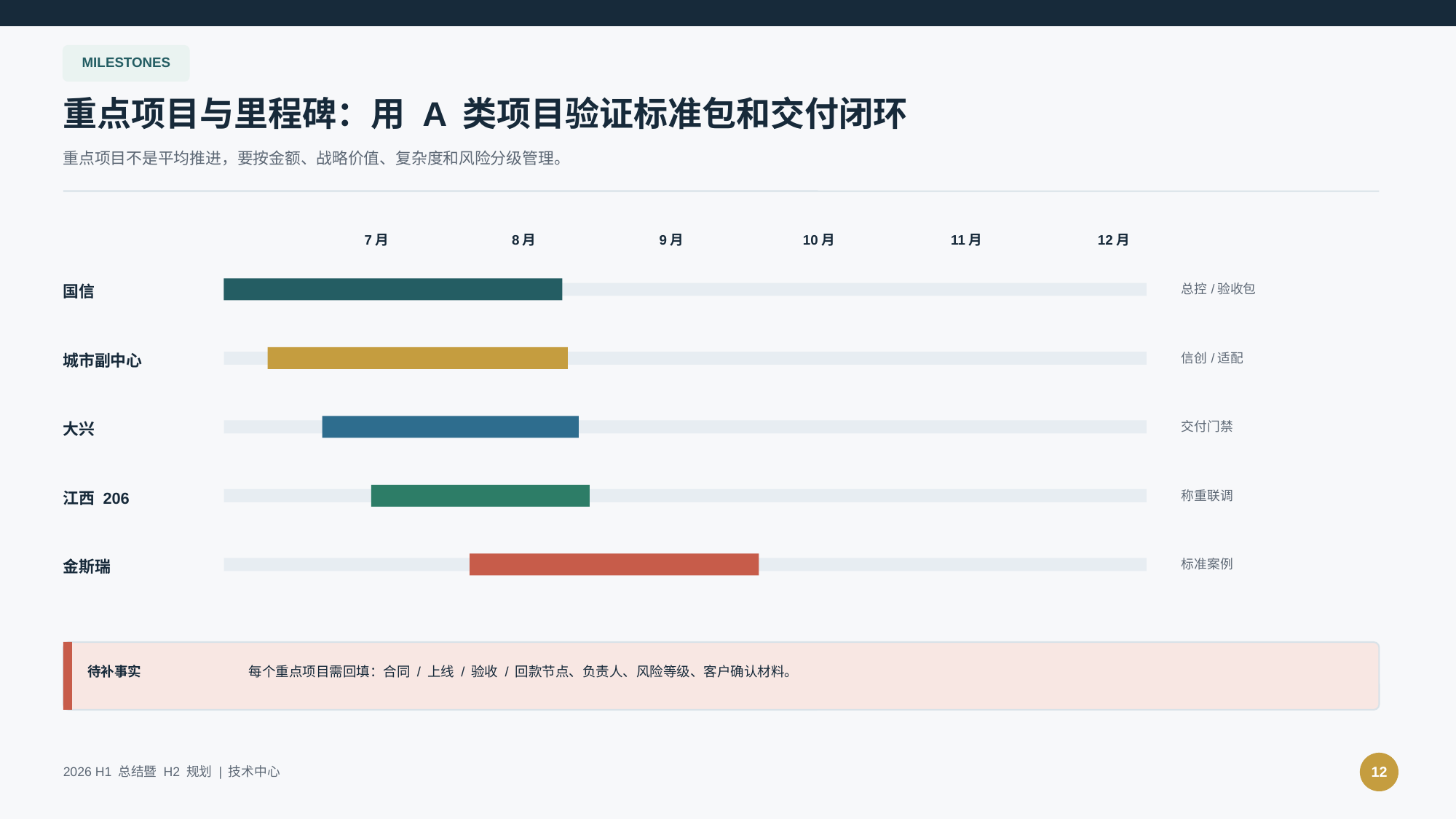

MILESTONES
重点项目与里程碑：用 A 类项目验证标准包和交付闭环
重点项目不是平均推进，要按金额、战略价值、复杂度和风险分级管理。

7月
8月
9月
10月
11月
12月
总控/验收包
国信

信创/适配
城市副中心

交付门禁
大兴

称重联调
江西 206

标准案例
金斯瑞

待补事实
每个重点项目需回填：合同 / 上线 / 验收 / 回款节点、负责人、风险等级、客户确认材料。

12
2026 H1 总结暨 H2 规划 | 技术中心